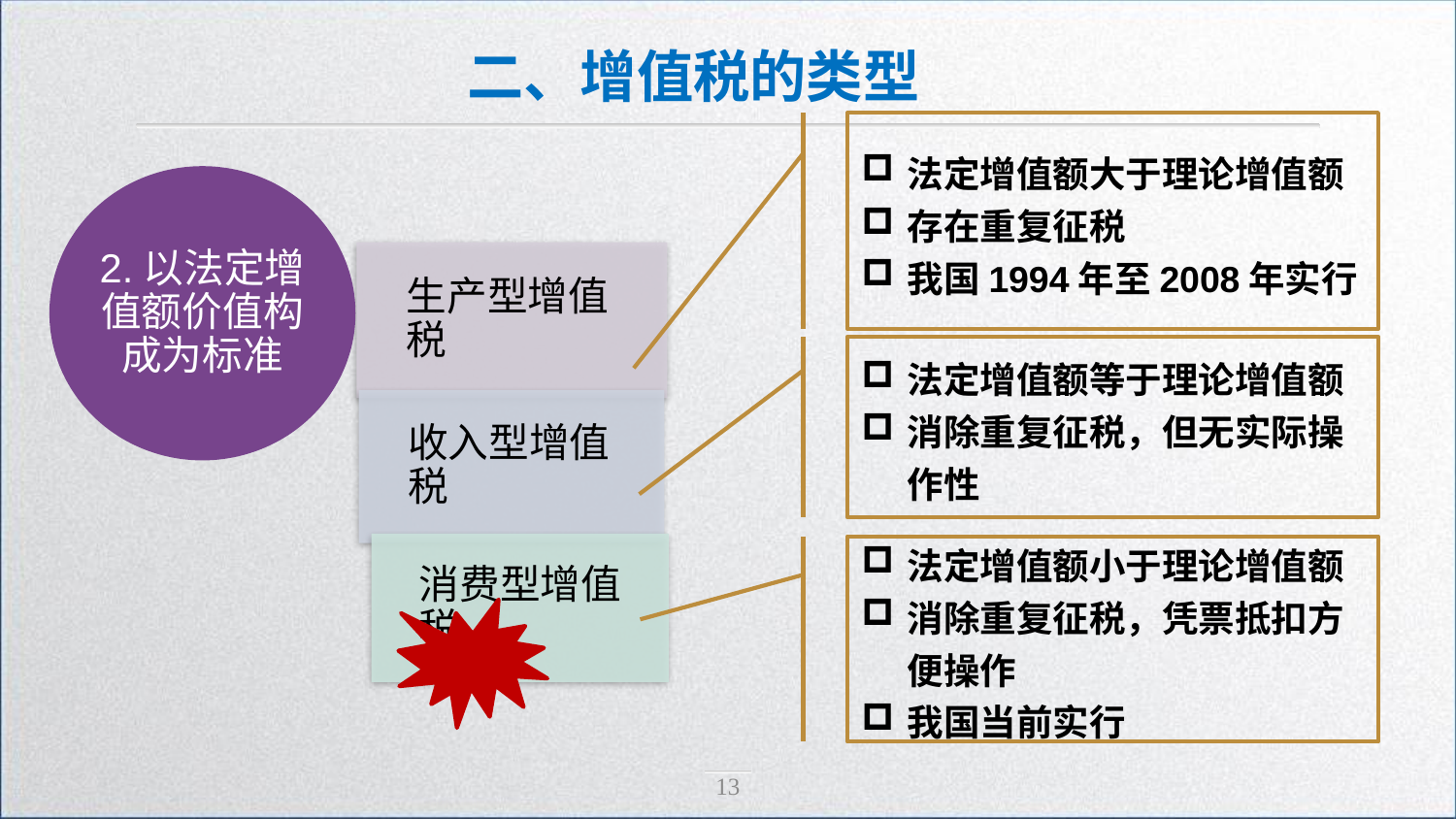

二、增值税的类型
法定增值额大于理论增值额
存在重复征税
我国1994年至2008年实行
生产型增值税
收入型增值税
消费型增值税
2.以法定增值额价值构成为标准
法定增值额等于理论增值额
消除重复征税，但无实际操作性
法定增值额小于理论增值额
消除重复征税，凭票抵扣方便操作
我国当前实行

13